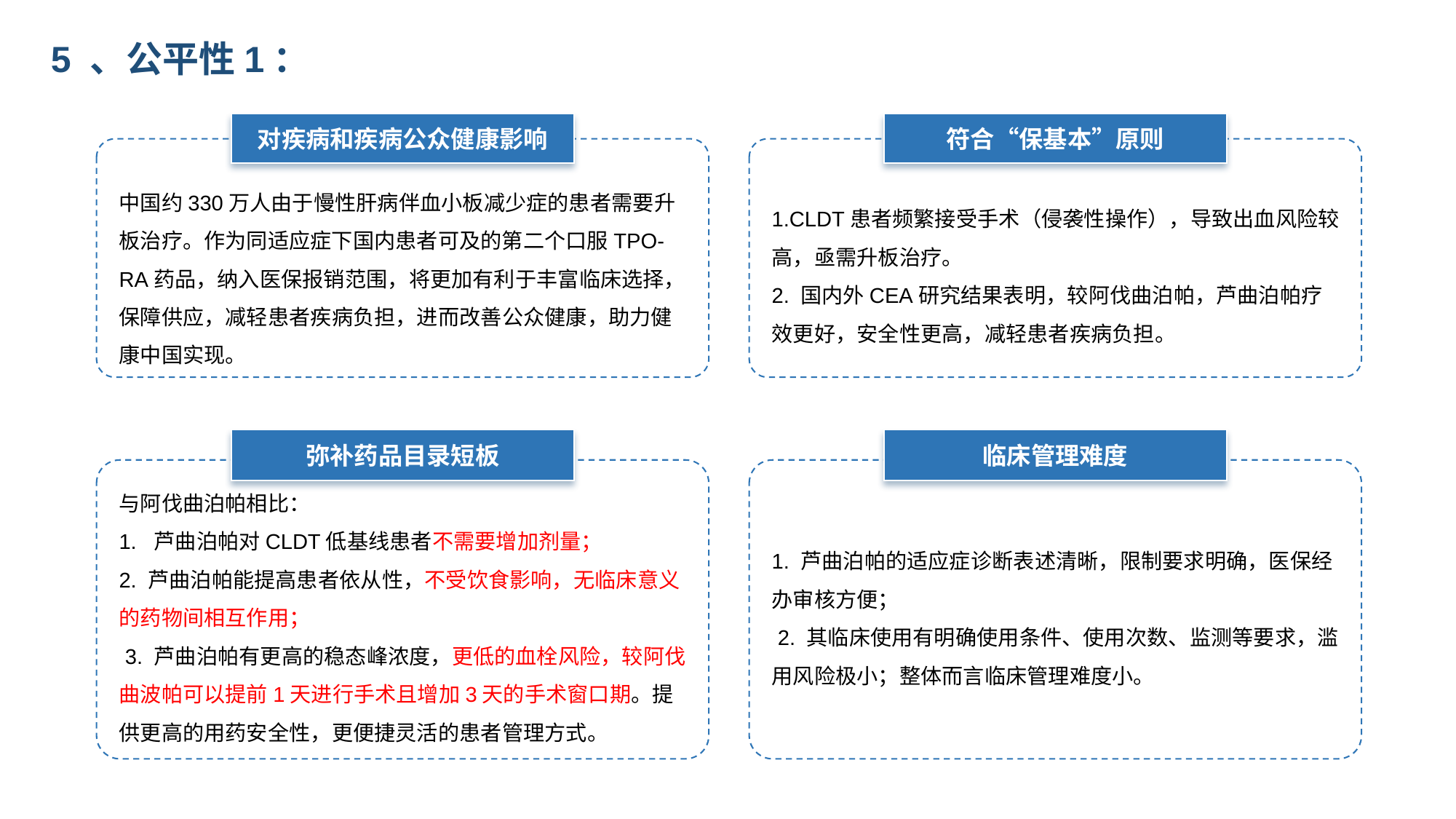

5 、公平性1：
对疾病和疾病公众健康影响
符合“保基本”原则

中国约330万人由于慢性肝病伴血小板减少症的患者需要升板治疗。作为同适应症下国内患者可及的第二个口服TPO-RA药品，纳入医保报销范围，将更加有利于丰富临床选择，保障供应，减轻患者疾病负担，进而改善公众健康，助力健康中国实现。
1.CLDT患者频繁接受手术（侵袭性操作），导致出血风险较高，亟需升板治疗。
2. 国内外CEA研究结果表明，较阿伐曲泊帕，芦曲泊帕疗效更好，安全性更高，减轻患者疾病负担。
弥补药品目录短板
临床管理难度

与阿伐曲泊帕相比：
1.  芦曲泊帕对CLDT低基线患者不需要增加剂量；
2. 芦曲泊帕能提高患者依从性，不受饮食影响，无临床意义的药物间相互作用；
 3. 芦曲泊帕有更高的稳态峰浓度，更低的血栓风险，较阿伐曲波帕可以提前1天进行手术且增加3天的手术窗口期。提供更高的用药安全性，更便捷灵活的患者管理方式。
1. 芦曲泊帕的适应症诊断表述清晰，限制要求明确，医保经办审核方便；
 2. 其临床使用有明确使用条件、使用次数、监测等要求，滥用风险极小；整体而言临床管理难度小。